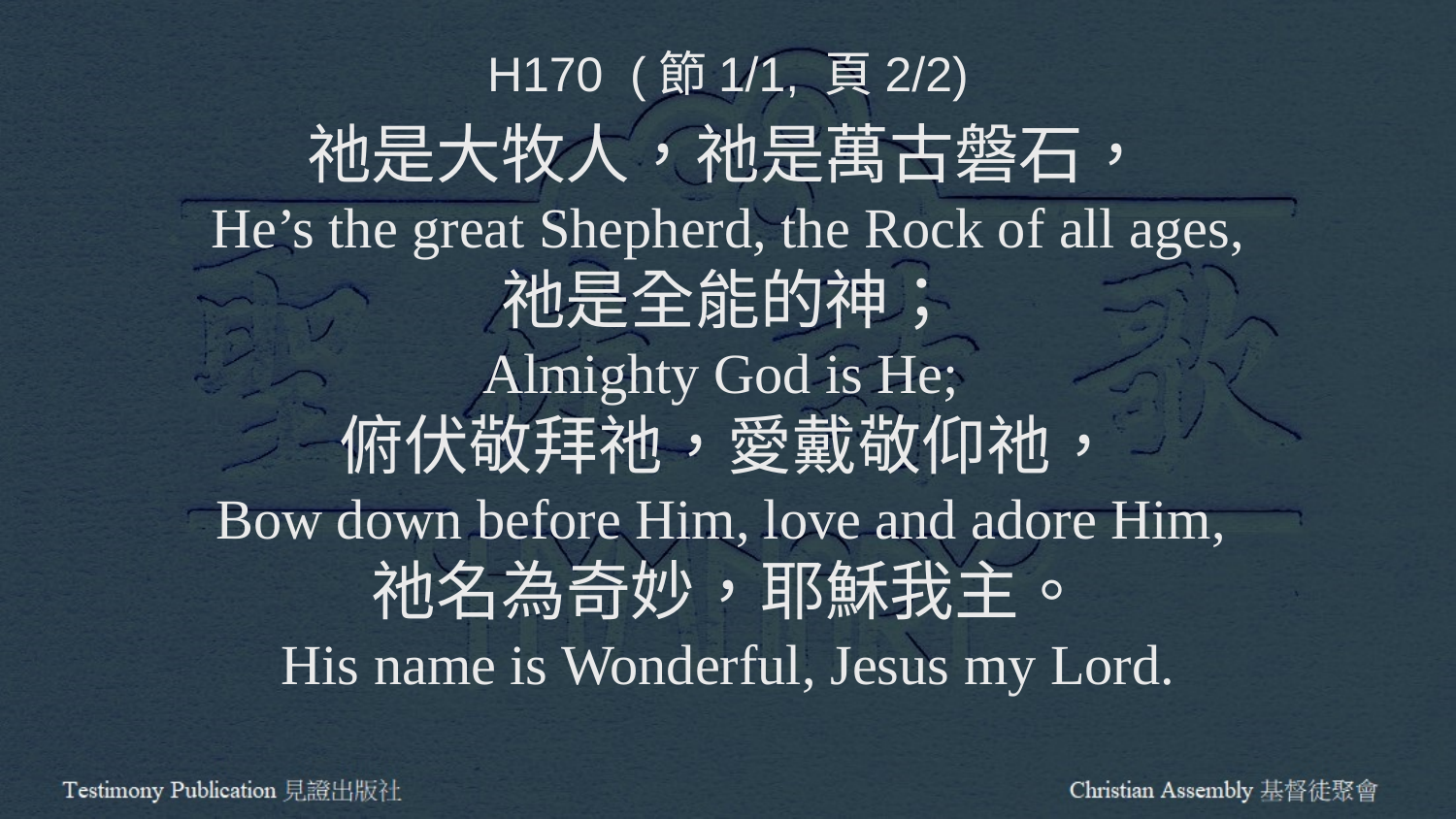

H170  (節1/1, 頁2/2)
祂是大牧人，祂是萬古磐石，
He’s the great Shepherd, the Rock of all ages,
祂是全能的神；
Almighty God is He;
俯伏敬拜祂，愛戴敬仰祂，
Bow down before Him, love and adore Him,
祂名為奇妙，耶穌我主。
His name is Wonderful, Jesus my Lord.